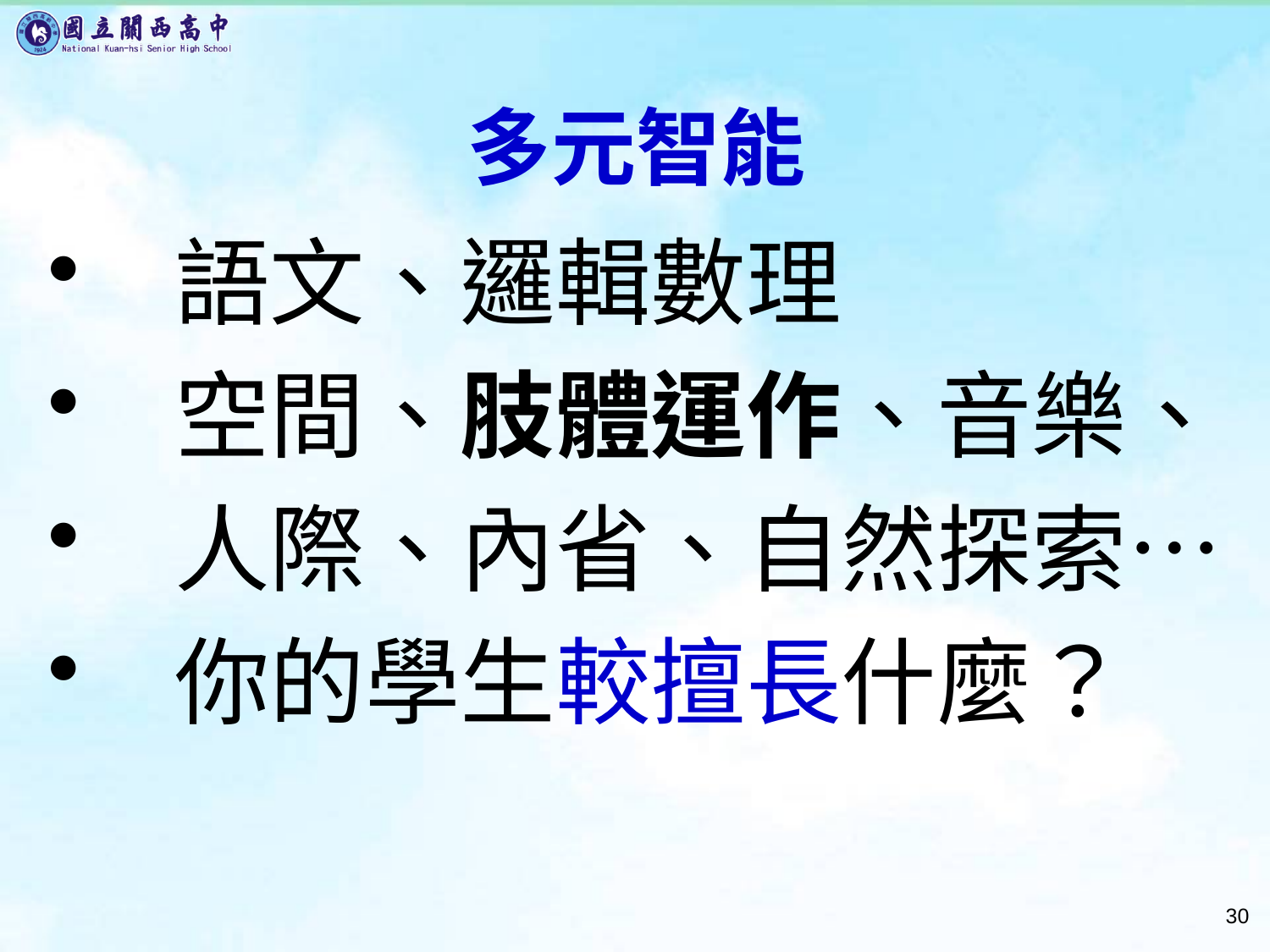

# 多元智能
語文、邏輯數理
空間、肢體運作、音樂、
人際、內省、自然探索…
你的學生較擅長什麼？